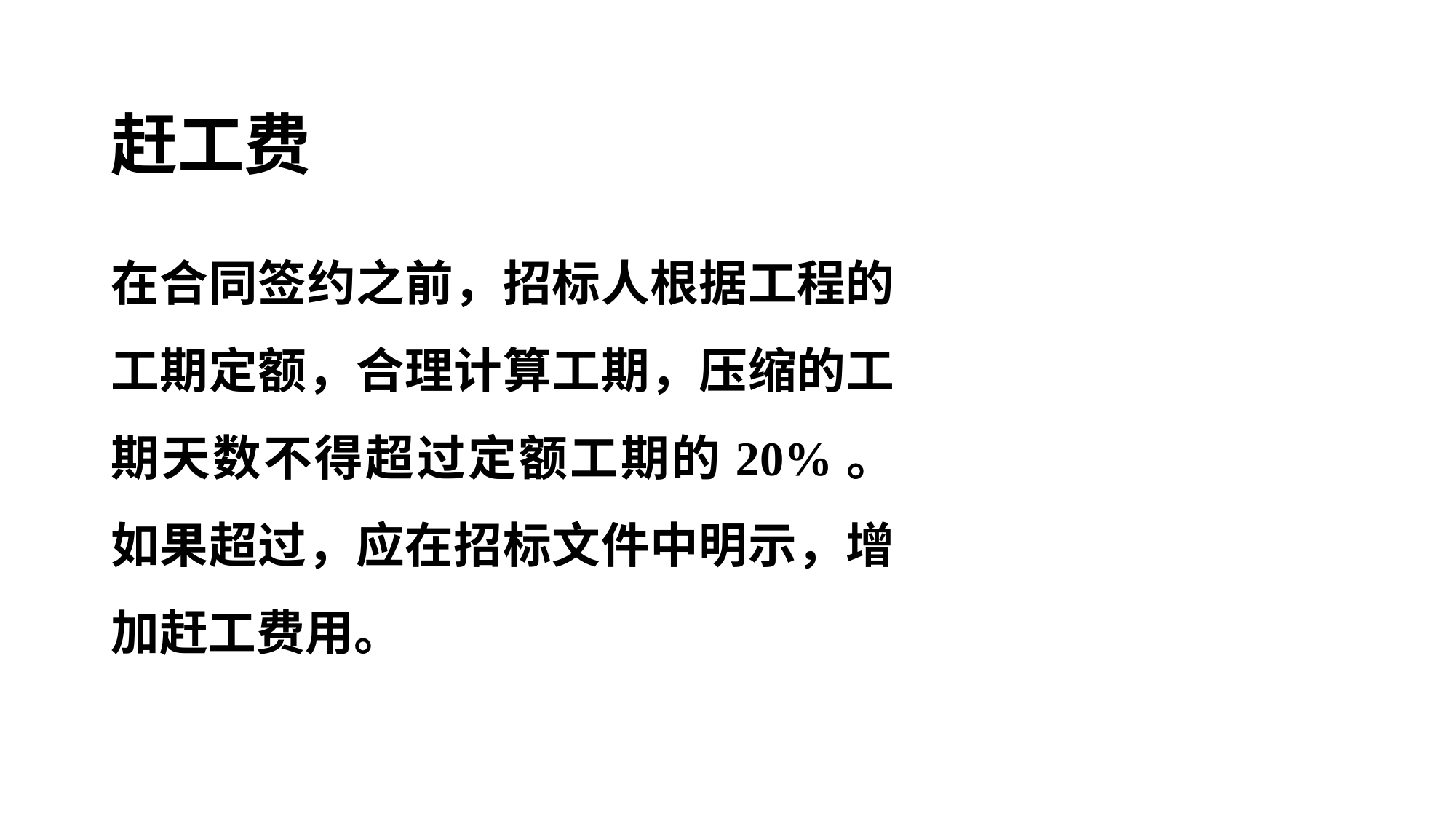

# 赶工费
在合同签约之前，招标人根据工程的工期定额，合理计算工期，压缩的工期天数不得超过定额工期的20%。如果超过，应在招标文件中明示，增加赶工费用。